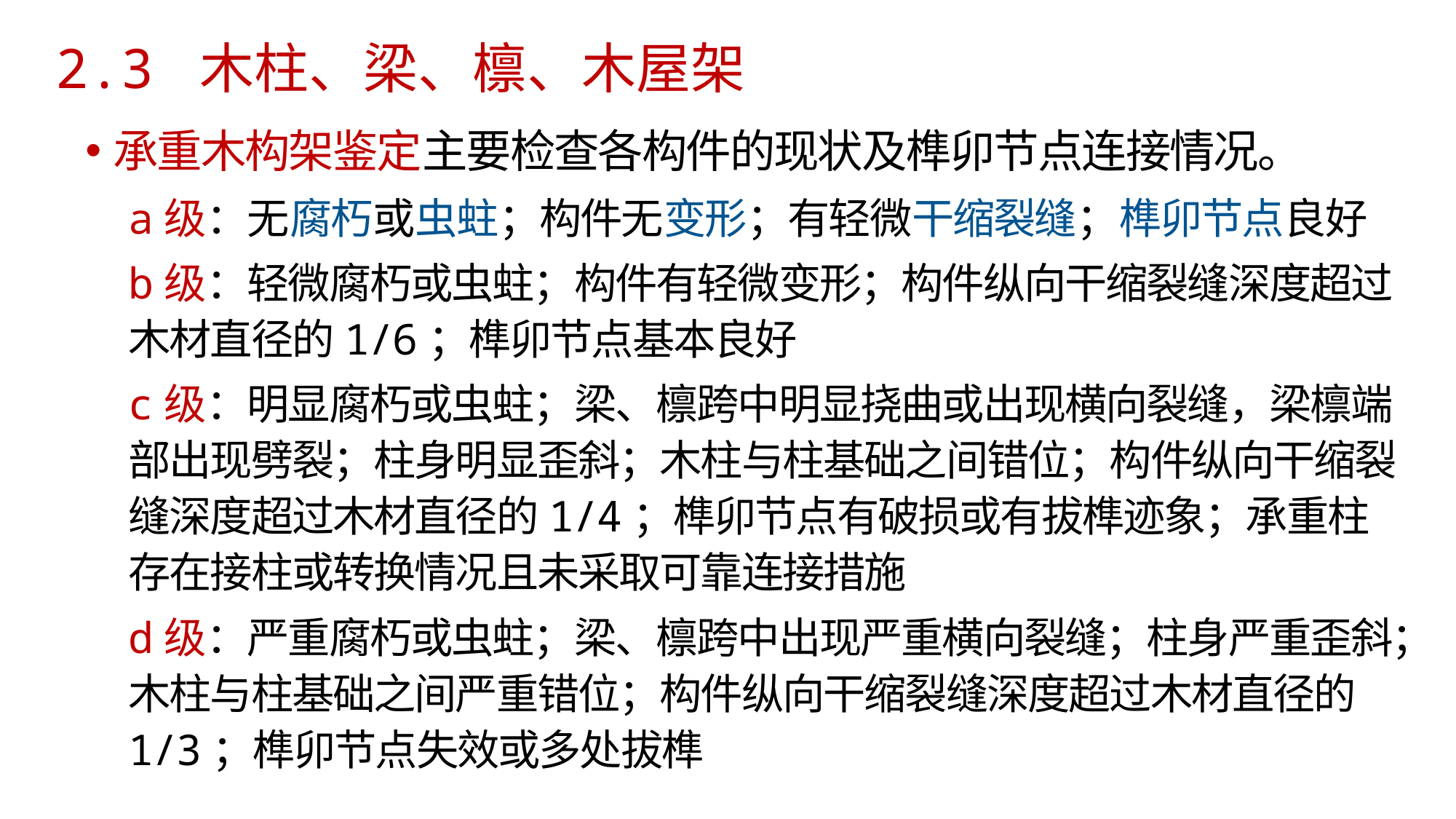

# 2.3 木柱、梁、檩、木屋架
承重木构架鉴定主要检查各构件的现状及榫卯节点连接情况。
a级：无腐朽或虫蛀；构件无变形；有轻微干缩裂缝；榫卯节点良好
b级：轻微腐朽或虫蛀；构件有轻微变形；构件纵向干缩裂缝深度超过木材直径的1/6；榫卯节点基本良好
c级：明显腐朽或虫蛀；梁、檩跨中明显挠曲或出现横向裂缝，梁檩端部出现劈裂；柱身明显歪斜；木柱与柱基础之间错位；构件纵向干缩裂缝深度超过木材直径的1/4；榫卯节点有破损或有拔榫迹象；承重柱存在接柱或转换情况且未采取可靠连接措施
d级：严重腐朽或虫蛀；梁、檩跨中出现严重横向裂缝；柱身严重歪斜；木柱与柱基础之间严重错位；构件纵向干缩裂缝深度超过木材直径的1/3；榫卯节点失效或多处拔榫
25